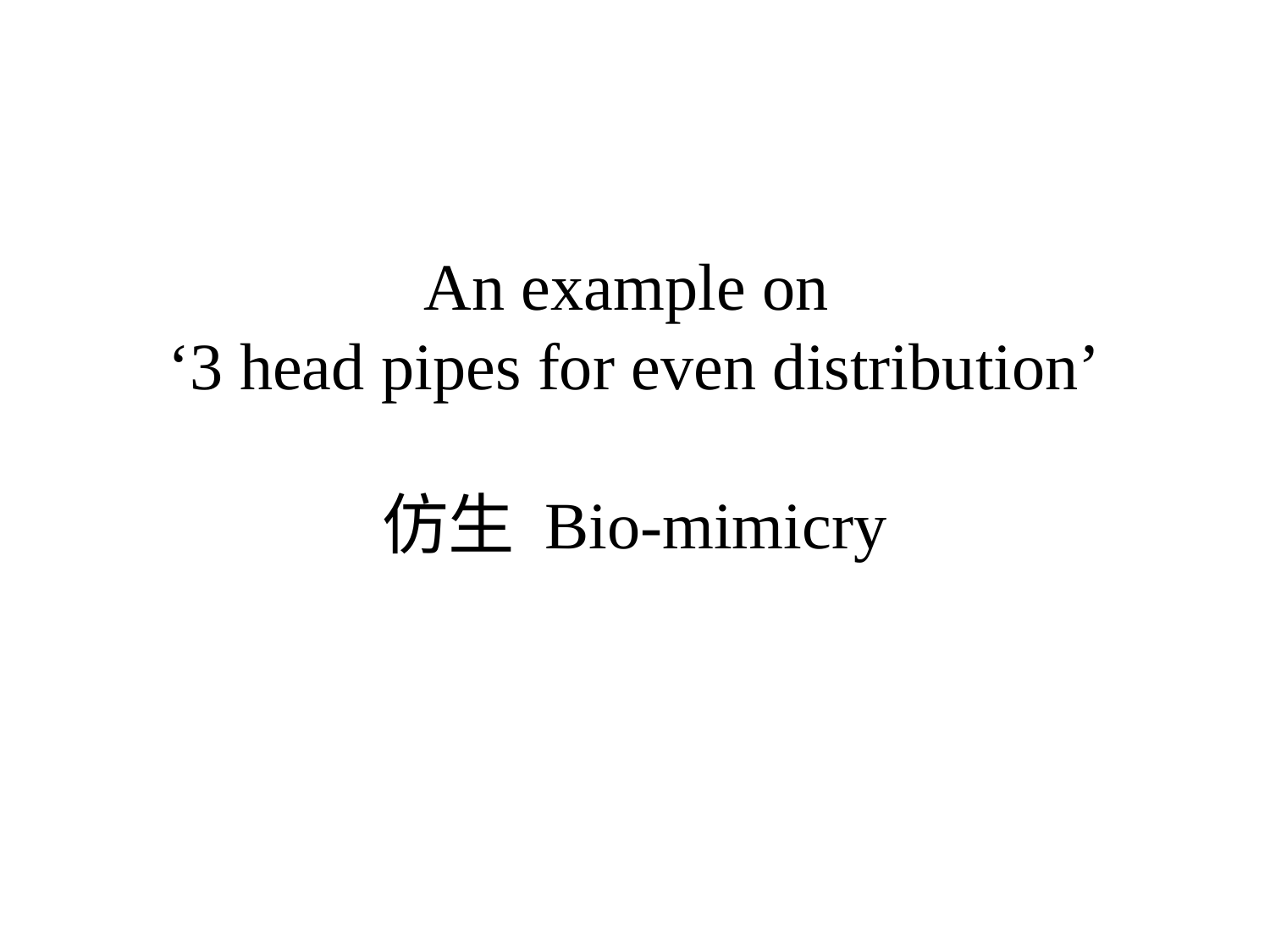

# An example on ‘3 head pipes for even distribution’ 仿生 Bio-mimicry